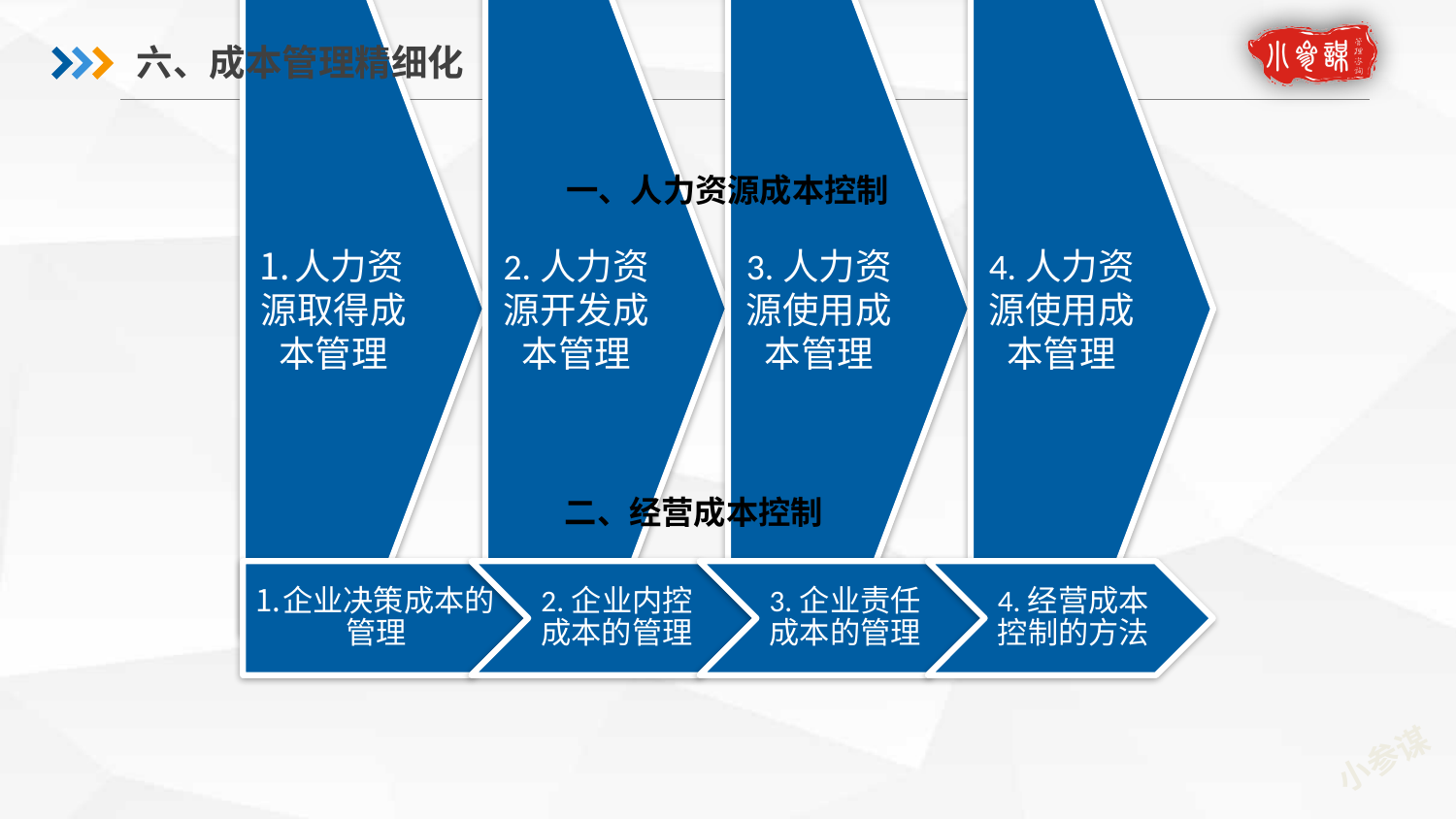

人力资源取得成本管理
2.人力资源开发成本管理
3.人力资源使用成本管理
4.人力资源使用成本管理
六、成本管理精细化
一、人力资源成本控制
企业决策成本的管理
2.企业内控成本的管理
3.企业责任成本的管理
4.经营成本控制的方法
二、经营成本控制